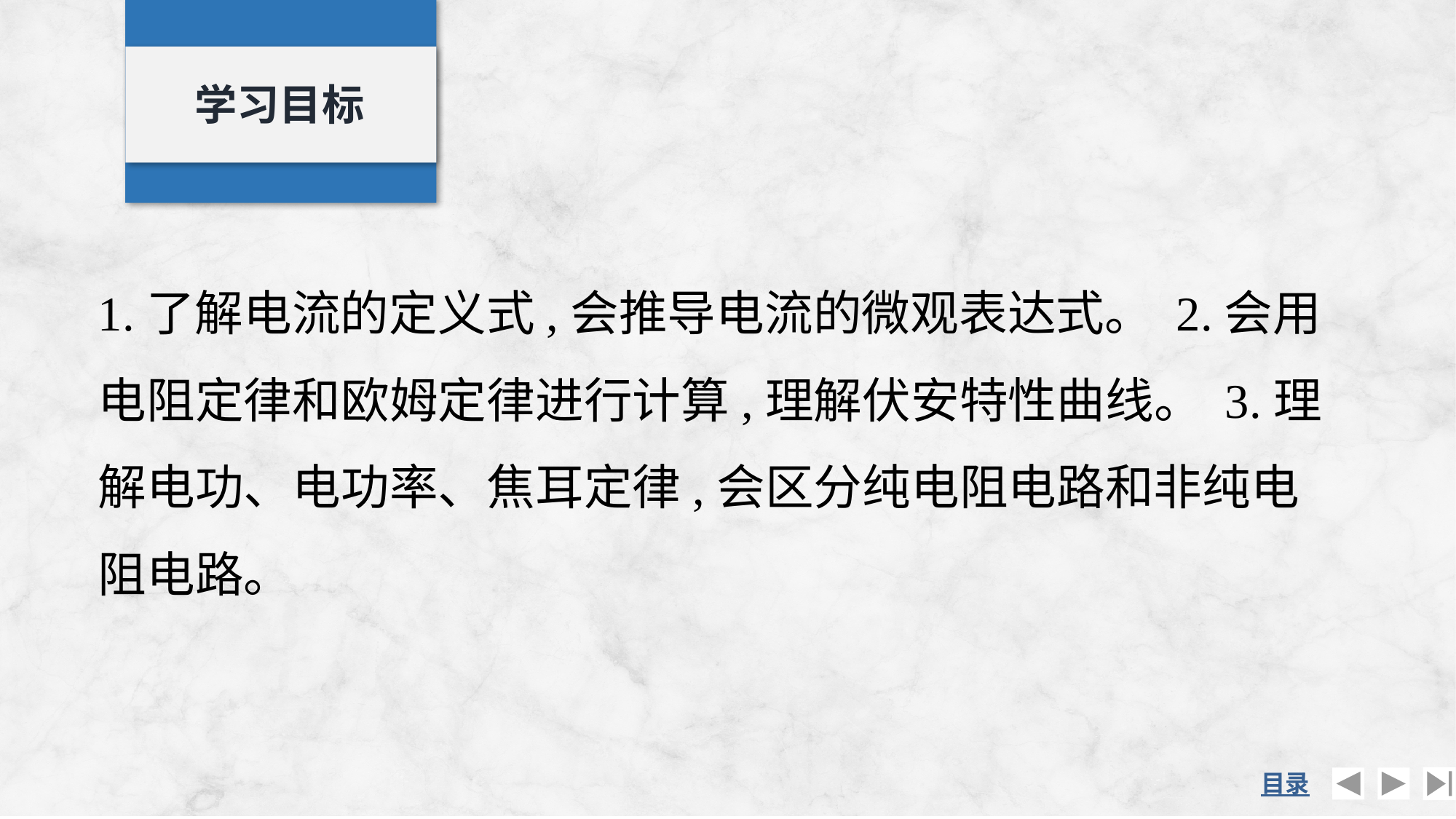

学习目标
1.了解电流的定义式,会推导电流的微观表达式。 2.会用电阻定律和欧姆定律进行计算,理解伏安特性曲线。 3.理解电功、电功率、焦耳定律,会区分纯电阻电路和非纯电阻电路。